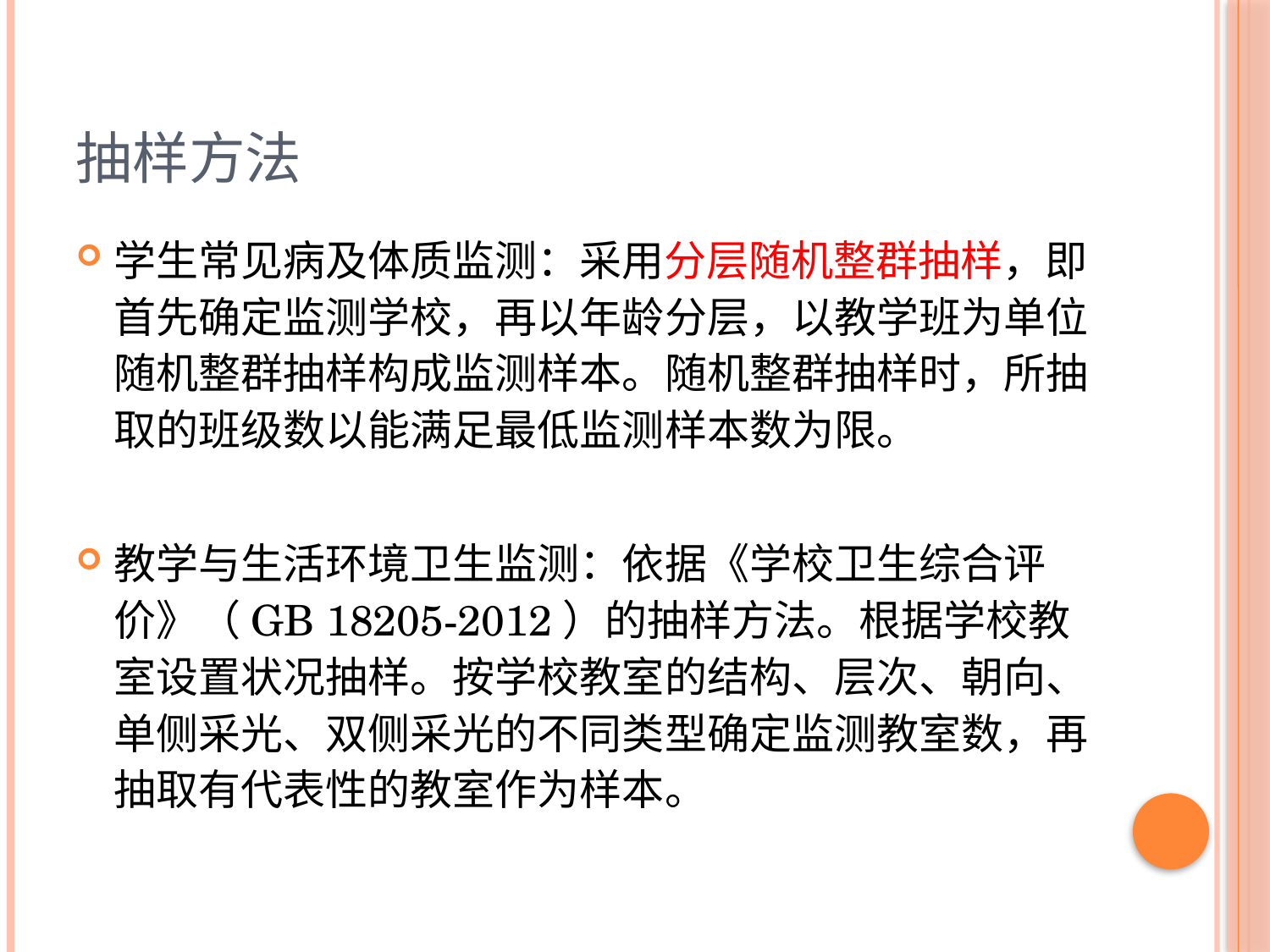

# 抽样方法
学生常见病及体质监测：采用分层随机整群抽样，即首先确定监测学校，再以年龄分层，以教学班为单位随机整群抽样构成监测样本。随机整群抽样时，所抽取的班级数以能满足最低监测样本数为限。

教学与生活环境卫生监测：依据《学校卫生综合评价》（GB 18205-2012）的抽样方法。根据学校教室设置状况抽样。按学校教室的结构、层次、朝向、单侧采光、双侧采光的不同类型确定监测教室数，再抽取有代表性的教室作为样本。